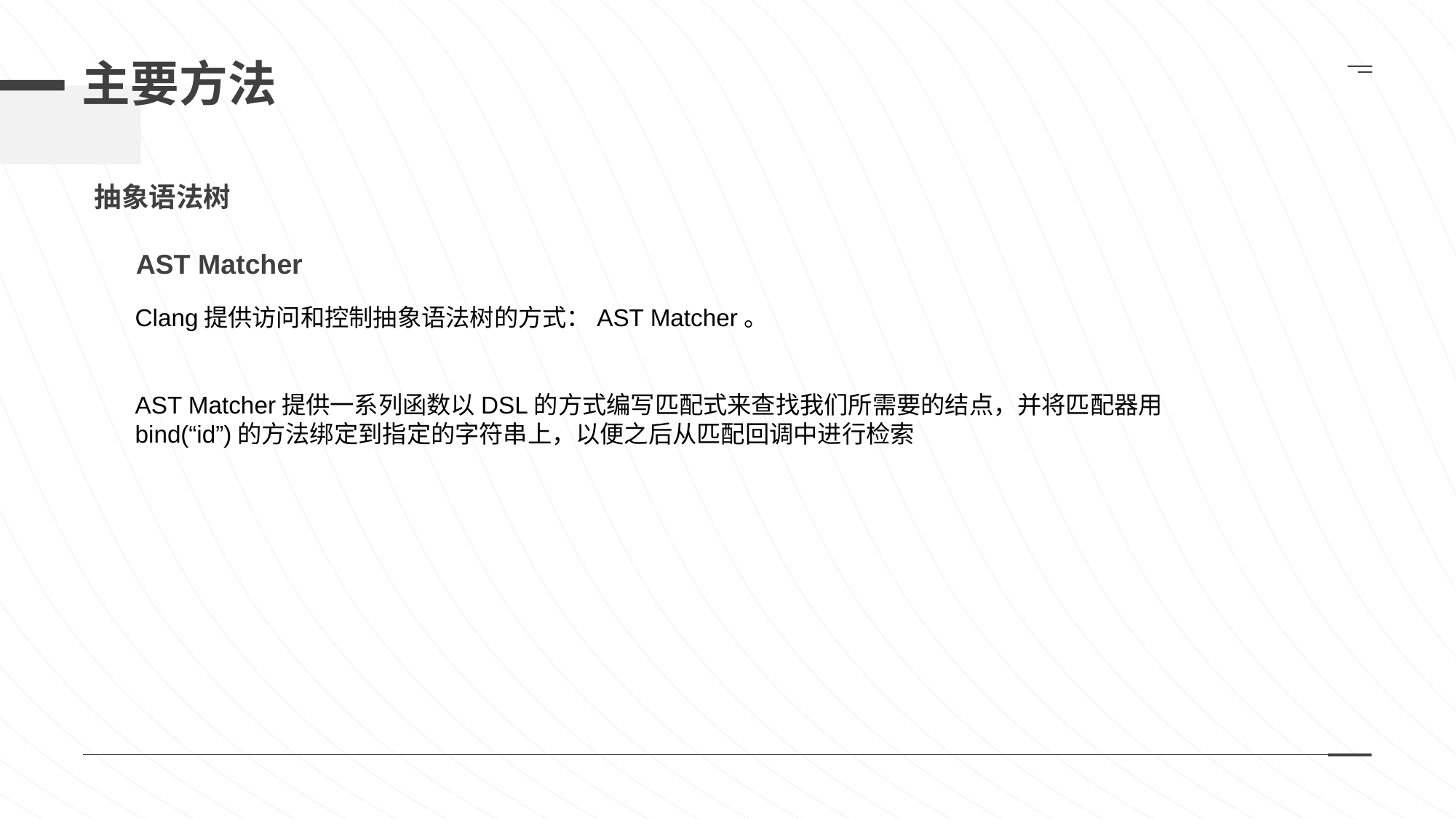

# 主要方法

抽象语法树
AST Matcher
Clang提供访问和控制抽象语法树的方式：AST Matcher。

AST Matcher提供一系列函数以DSL的方式编写匹配式来查找我们所需要的结点，并将匹配器用bind(“id”)的方法绑定到指定的字符串上，以便之后从匹配回调中进行检索